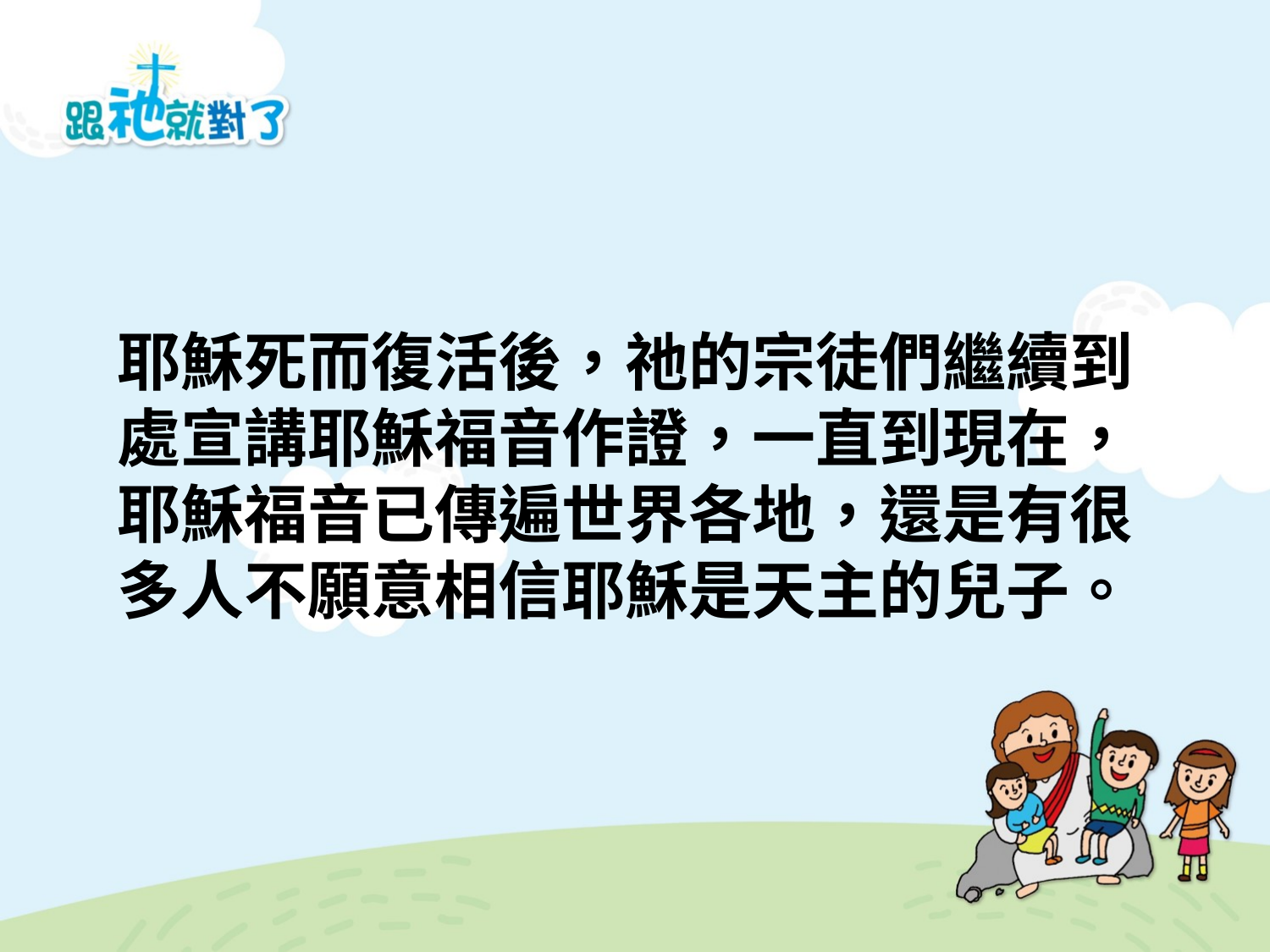

耶穌死而復活後，祂的宗徒們繼續到處宣講耶穌福音作證，一直到現在，耶穌福音已傳遍世界各地，還是有很多人不願意相信耶穌是天主的兒子。